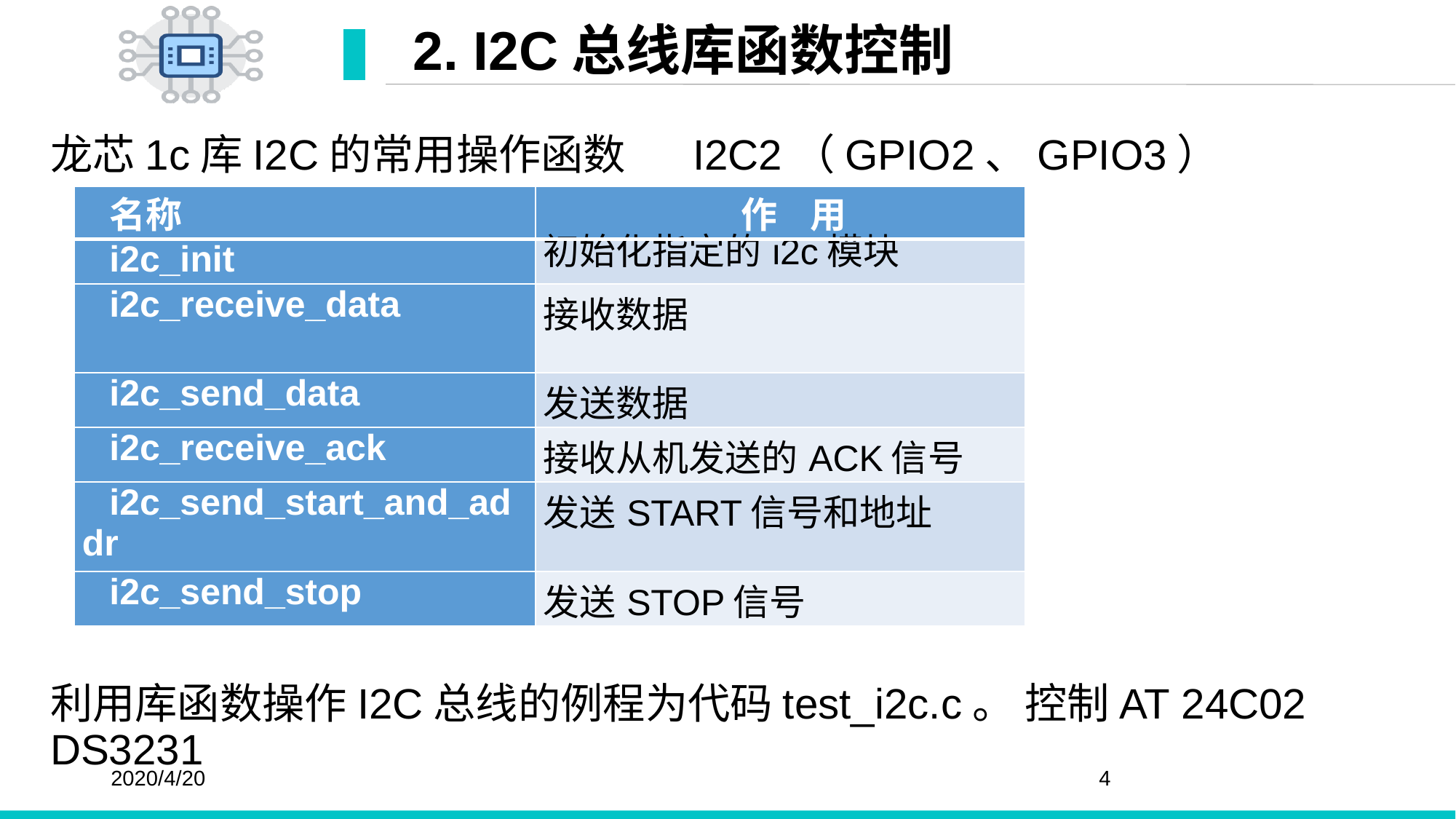

# 2. I2C总线库函数控制
龙芯1c库I2C的常用操作函数      I2C2（GPIO2、GPIO3）

利用库函数操作I2C总线的例程为代码test_i2c.c。 控制AT 24C02  DS3231

| 名称 | 作 用 |
| --- | --- |
| i2c\_init | 初始化指定的i2c模块 |
| i2c\_receive\_data | 接收数据 |
| i2c\_send\_data | 发送数据 |
| i2c\_receive\_ack | 接收从机发送的ACK信号 |
| i2c\_send\_start\_and\_addr | 发送START信号和地址 |
| i2c\_send\_stop | 发送STOP信号 |
2020/4/20
4